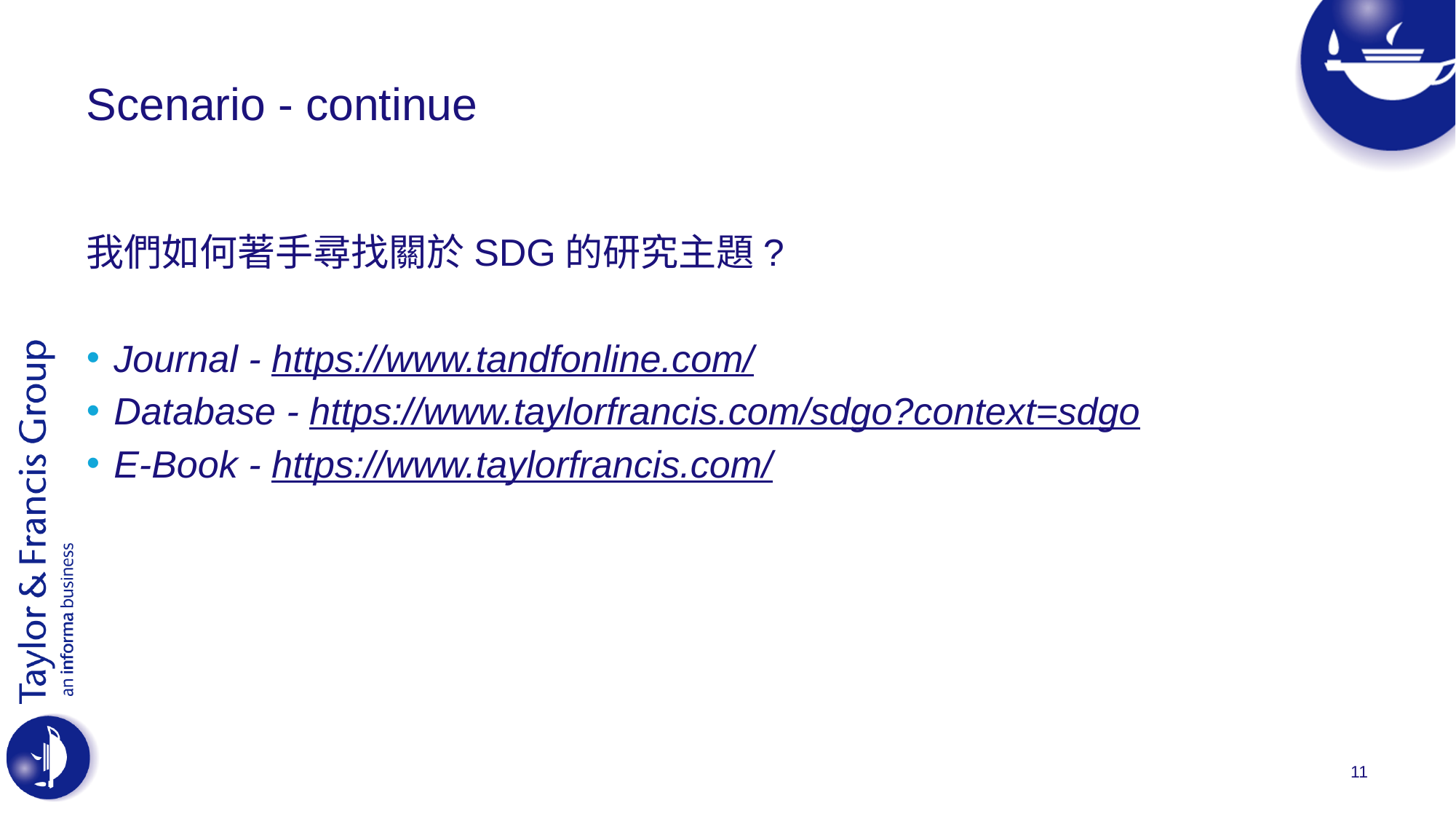

# Scenario - continue
我們如何著手尋找關於SDG的研究主題?

Journal - https://www.tandfonline.com/
Database - https://www.taylorfrancis.com/sdgo?context=sdgo
E-Book - https://www.taylorfrancis.com/

11